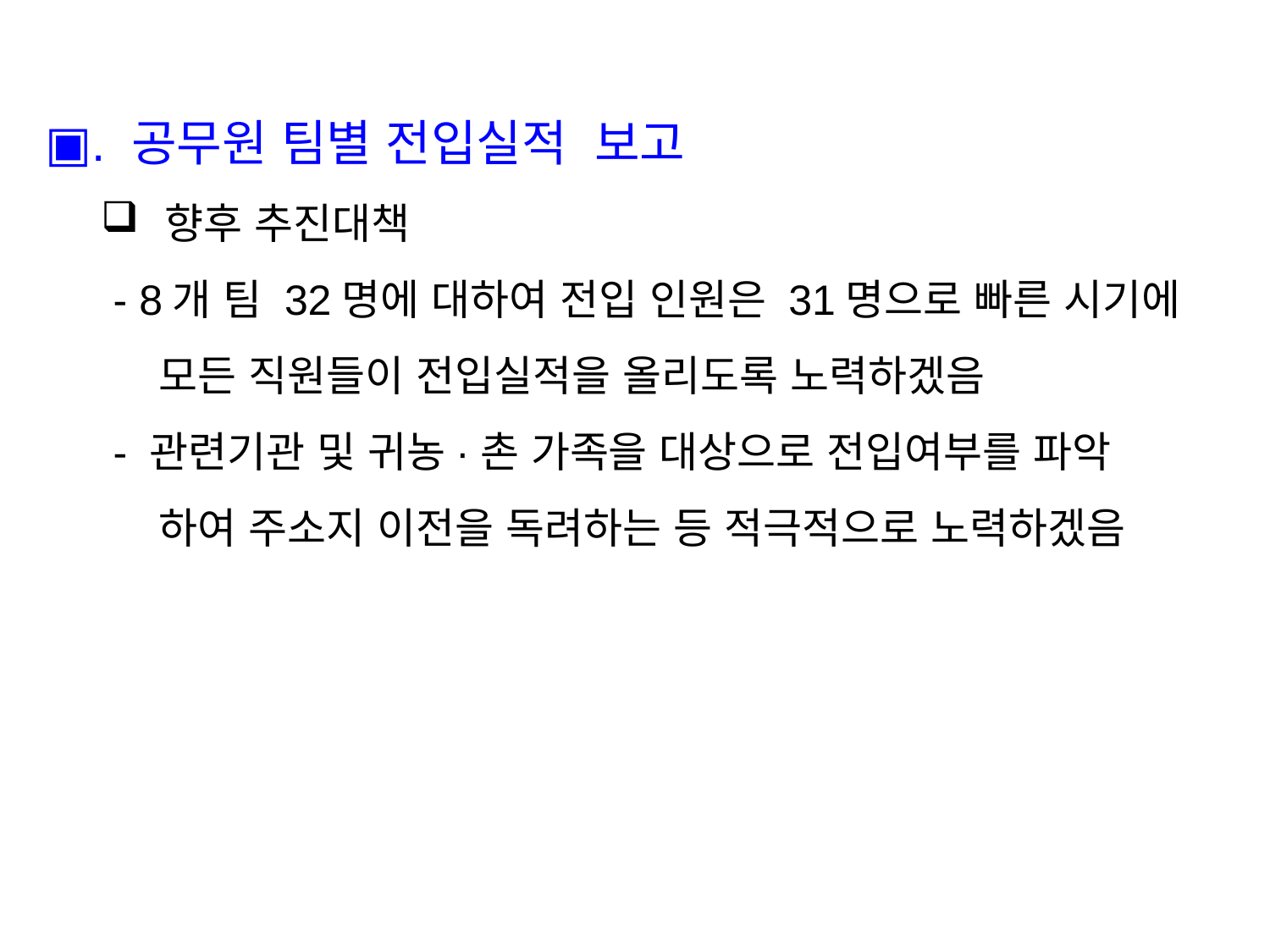

▣. 공무원 팀별 전입실적  보고
향후 추진대책
 - 8개 팀 32명에 대하여 전입 인원은 31명으로 빠른 시기에
    모든 직원들이 전입실적을 올리도록 노력하겠음
 - 관련기관 및 귀농·촌 가족을 대상으로 전입여부를 파악
    하여 주소지 이전을 독려하는 등 적극적으로 노력하겠음